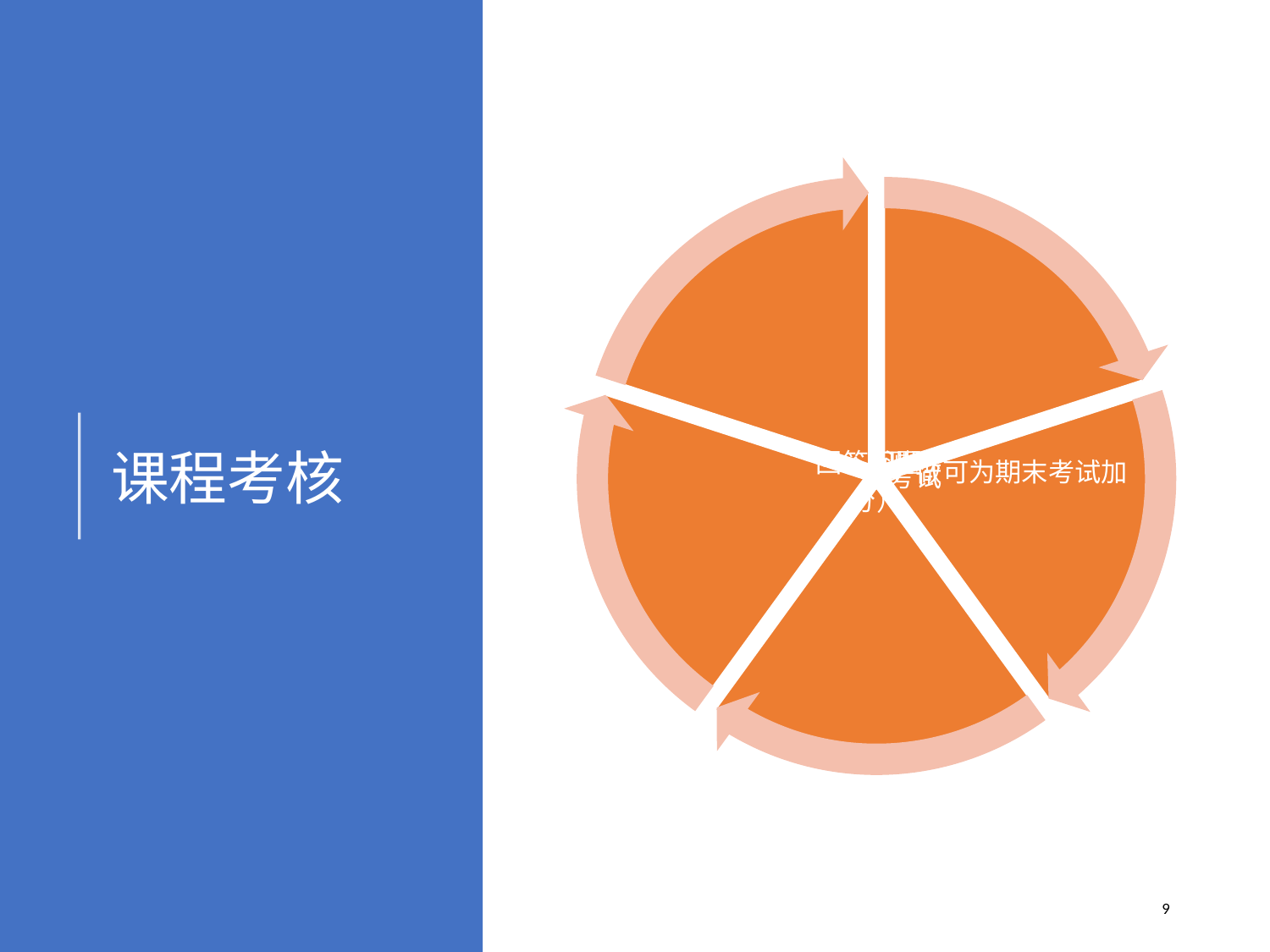

课堂测验
期末考试
设计与编程项目（选做，做可为期末考试加分）
课堂考勤
每次点名，请假需要假条
回答问题
# 课程考核
9